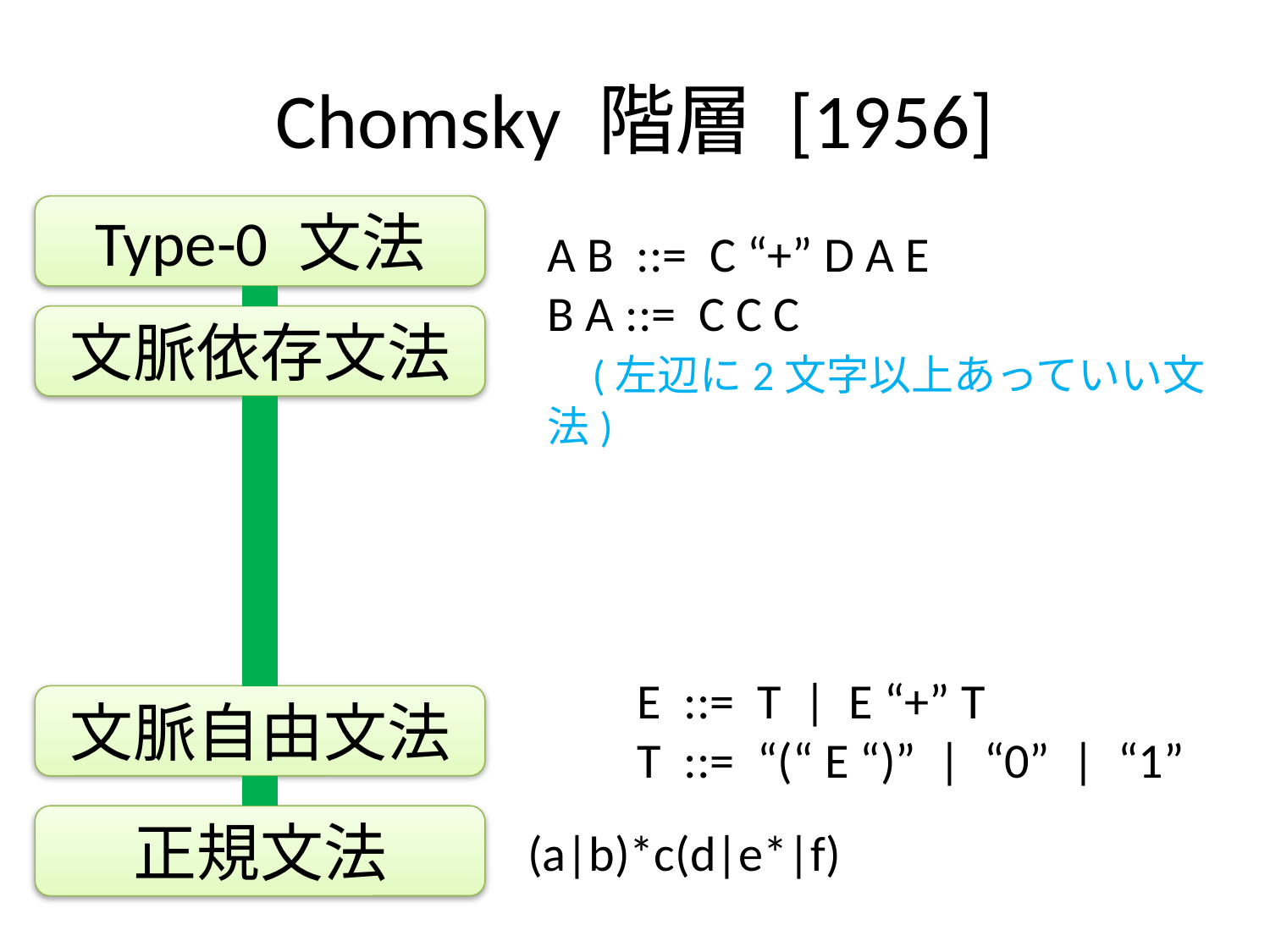

# Chomsky 階層 [1956]
Type-0 文法
A B  ::=  C “+” D A E
B A ::=  C C C
    (左辺に2文字以上あっていい文法)
文脈依存文法
E  ::=  T  |  E “+” T
T  ::=  “(“ E “)”  |  “0”  |  “1”
文脈自由文法
正規文法
(a|b)*c(d|e*|f)